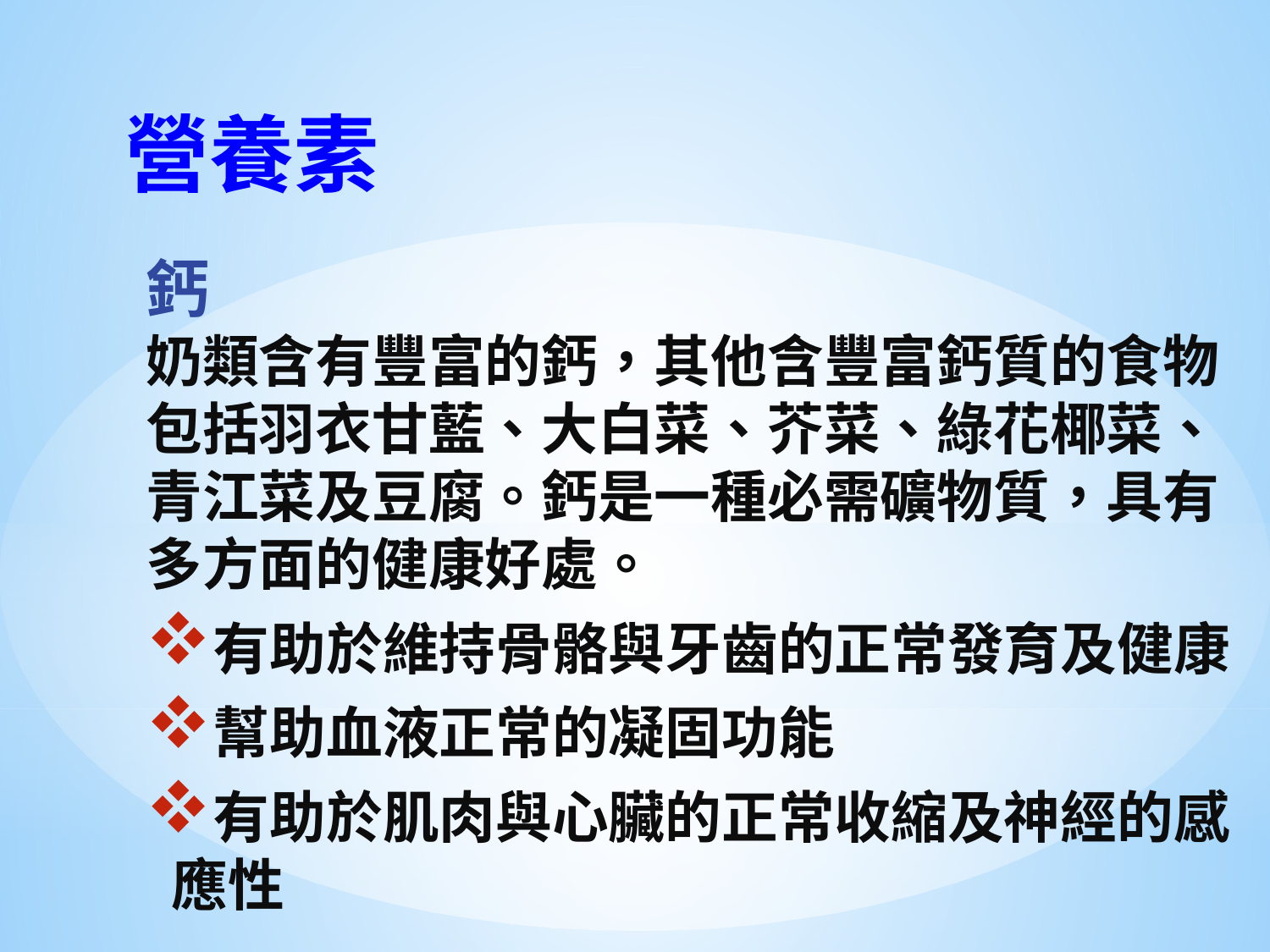

營養素
鈣
奶類含有豐富的鈣，其他含豐富鈣質的食物包括羽衣甘藍、大白菜、芥菜、綠花椰菜、青江菜及豆腐。鈣是一種必需礦物質，具有多方面的健康好處。
有助於維持骨骼與牙齒的正常發育及健康
幫助血液正常的凝固功能
有助於肌肉與心臟的正常收縮及神經的感應性